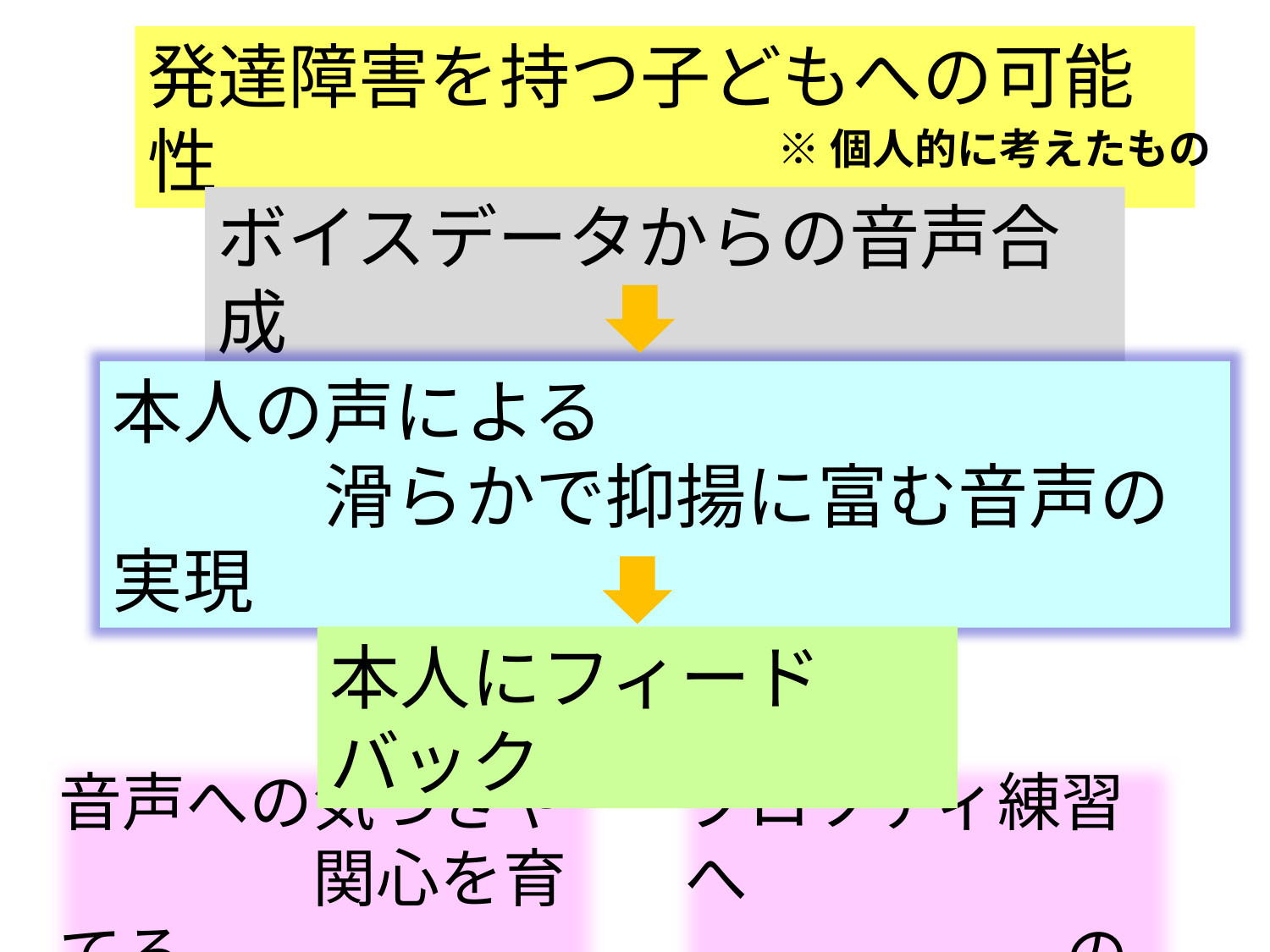

発達障害を持つ子どもへの可能性
※個人的に考えたもの
ボイスデータからの音声合成

本人の声による
　　　滑らかで抑揚に富む音声の実現

本人にフィードバック
プロソディ練習へ
　　　　　　の応用
音声への気づきや
　　　　関心を育てる